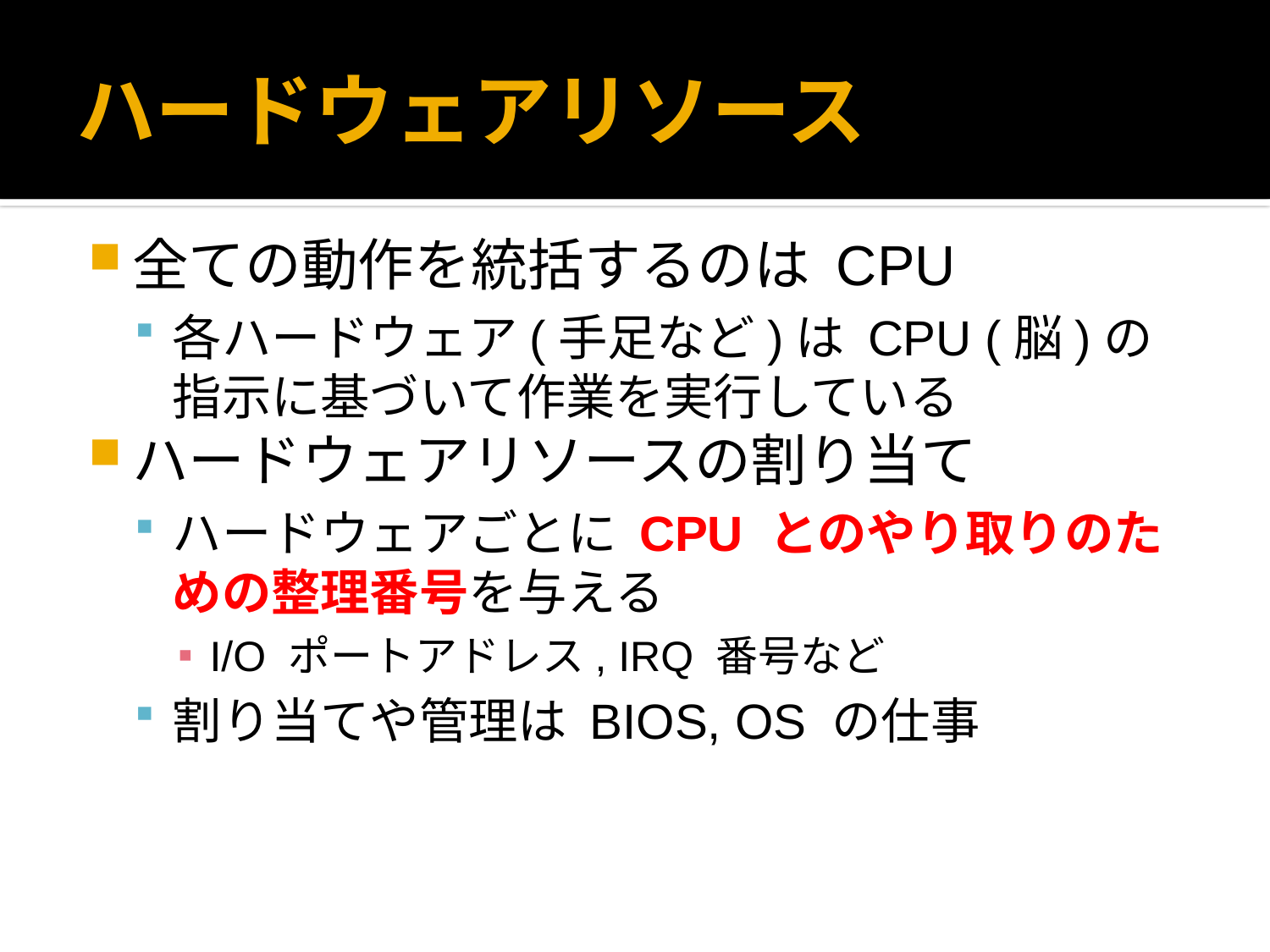

# ハードウェアリソース
全ての動作を統括するのは CPU
各ハードウェア(手足など)は CPU (脳)の指示に基づいて作業を実行している
ハードウェアリソースの割り当て
ハードウェアごとに CPU とのやり取りのための整理番号を与える
I/O ポートアドレス, IRQ 番号など
割り当てや管理は BIOS, OS の仕事